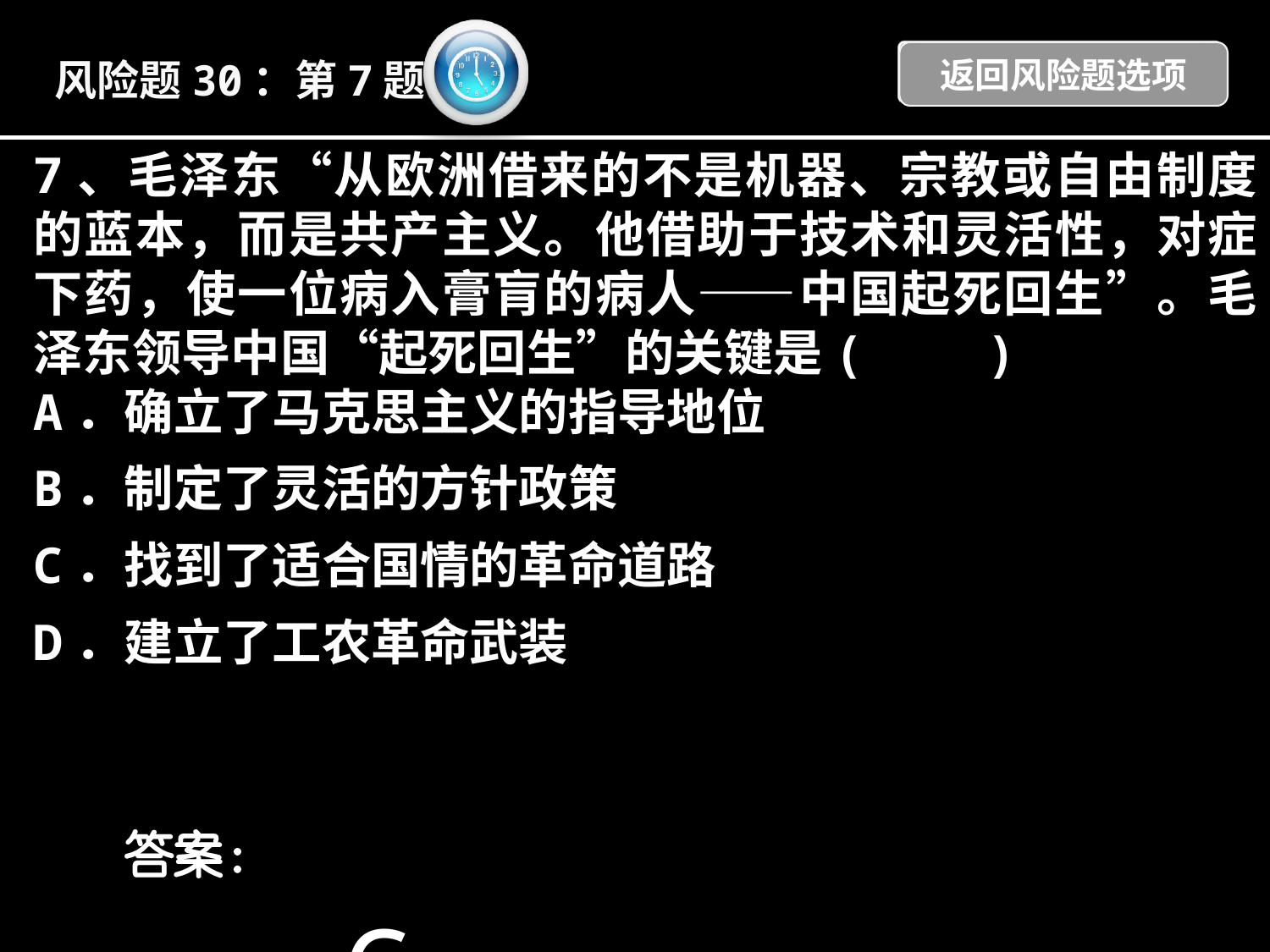

返回风险题选项
风险题30：第7题
7、毛泽东“从欧洲借来的不是机器、宗教或自由制度的蓝本，而是共产主义。他借助于技术和灵活性，对症下药，使一位病入膏肓的病人——中国起死回生”。毛泽东领导中国“起死回生”的关键是(　　)
A．确立了马克思主义的指导地位
B．制定了灵活的方针政策
C．找到了适合国情的革命道路
D．建立了工农革命武装
              C